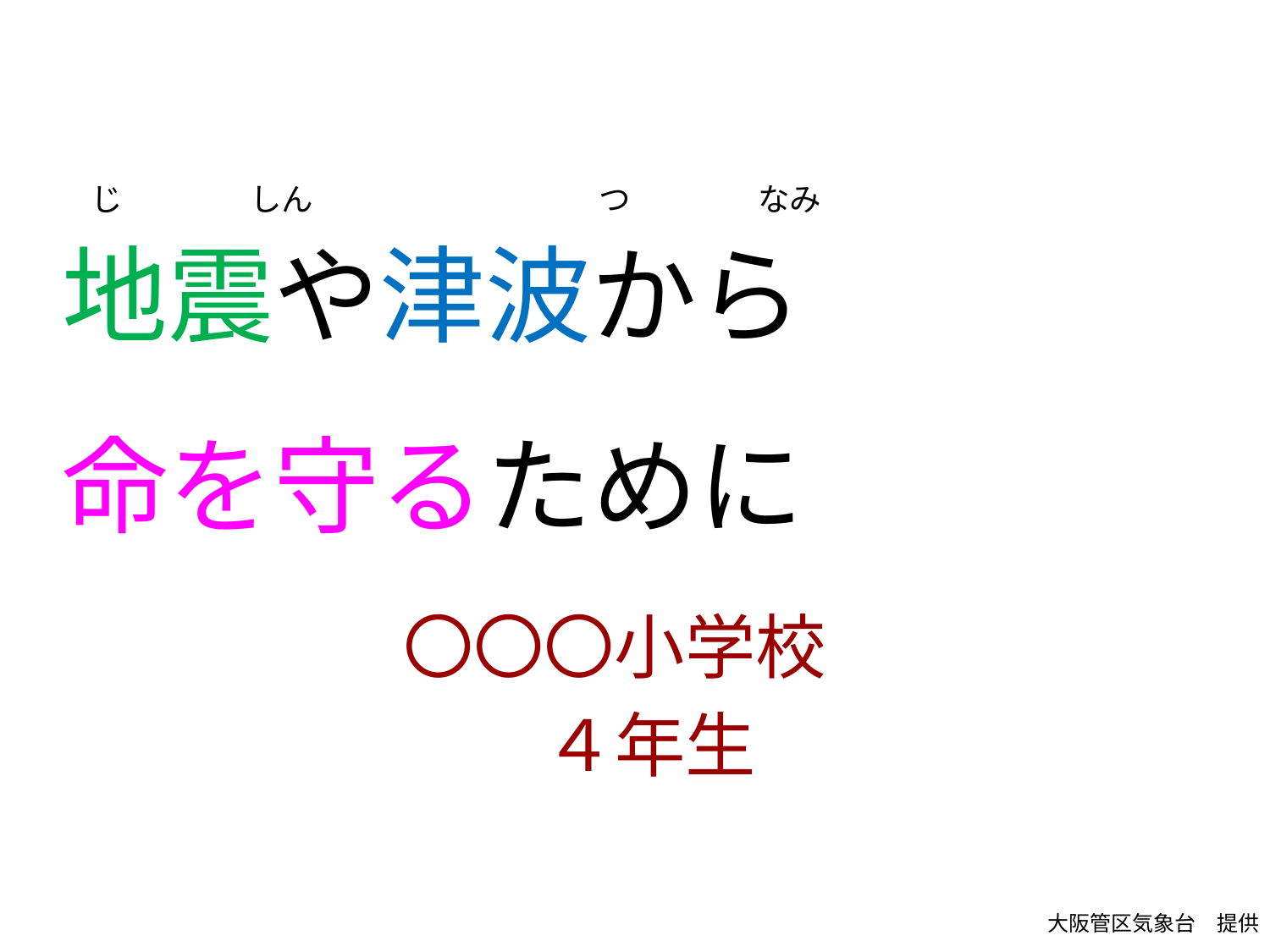

じ　　　　しん　　　　　　　　　つ　　　　なみ
# 地震や津波から　 命を守るために
〇〇〇小学校
４年生
大阪管区気象台　提供